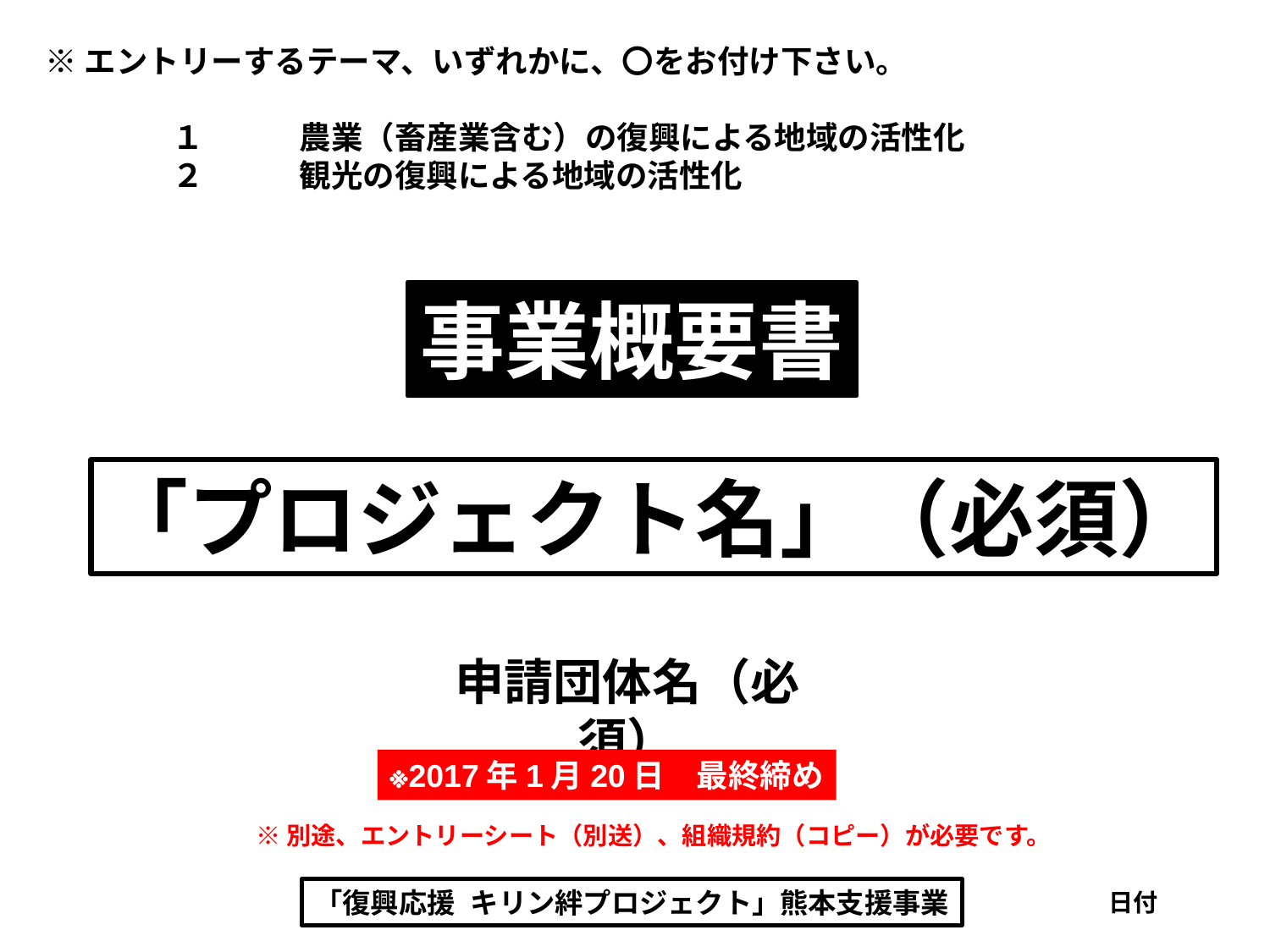

※エントリーするテーマ、いずれかに、〇をお付け下さい。

　　　　１　　　農業（畜産業含む）の復興による地域の活性化
　　　　２　　　観光の復興による地域の活性化
事業概要書
「プロジェクト名」（必須）
申請団体名（必須）
※2017年1月20日　最終締め
※別途、エントリーシート（別送）、組織規約（コピー）が必要です。
「復興応援  キリン絆プロジェクト」熊本支援事業
日付